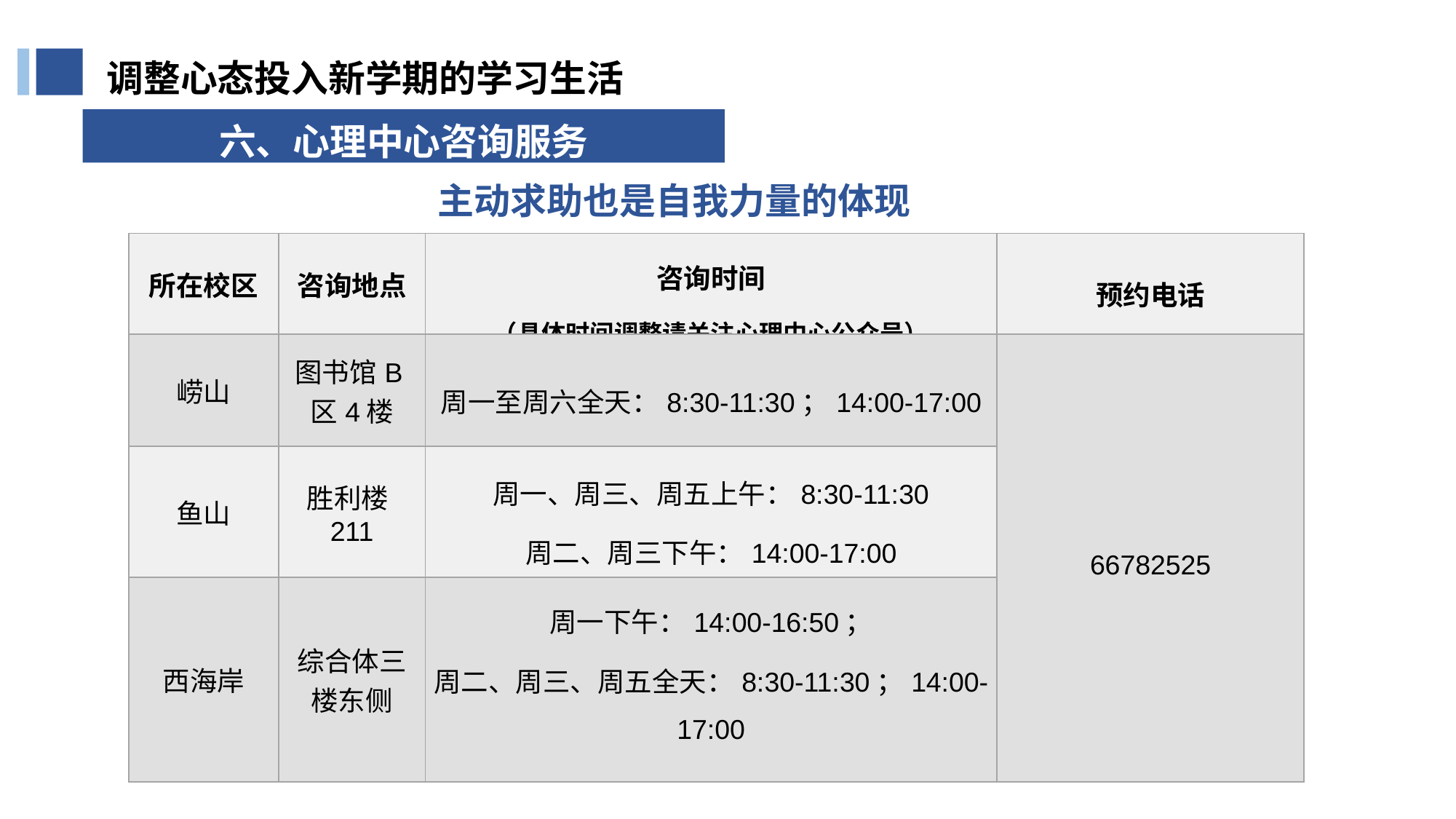

调整心态投入新学期的学习生活

六、心理中心咨询服务
主动求助也是自我力量的体现
| 所在校区 | 咨询地点 | 咨询时间 （具体时间调整请关注心理中心公众号） | 预约电话 |
| --- | --- | --- | --- |
| 崂山 | 图书馆B区4楼 | 周一至周六全天：8:30-11:30；14:00-17:00 | 66782525 |
| 鱼山 | 胜利楼211 | 周一、周三、周五上午：8:30-11:30 周二、周三下午：14:00-17:00 |  |
| 西海岸 | 综合体三楼东侧 | 周一下午：14:00-16:50； 周二、周三、周五全天：8:30-11:30；14:00-17:00 |  |